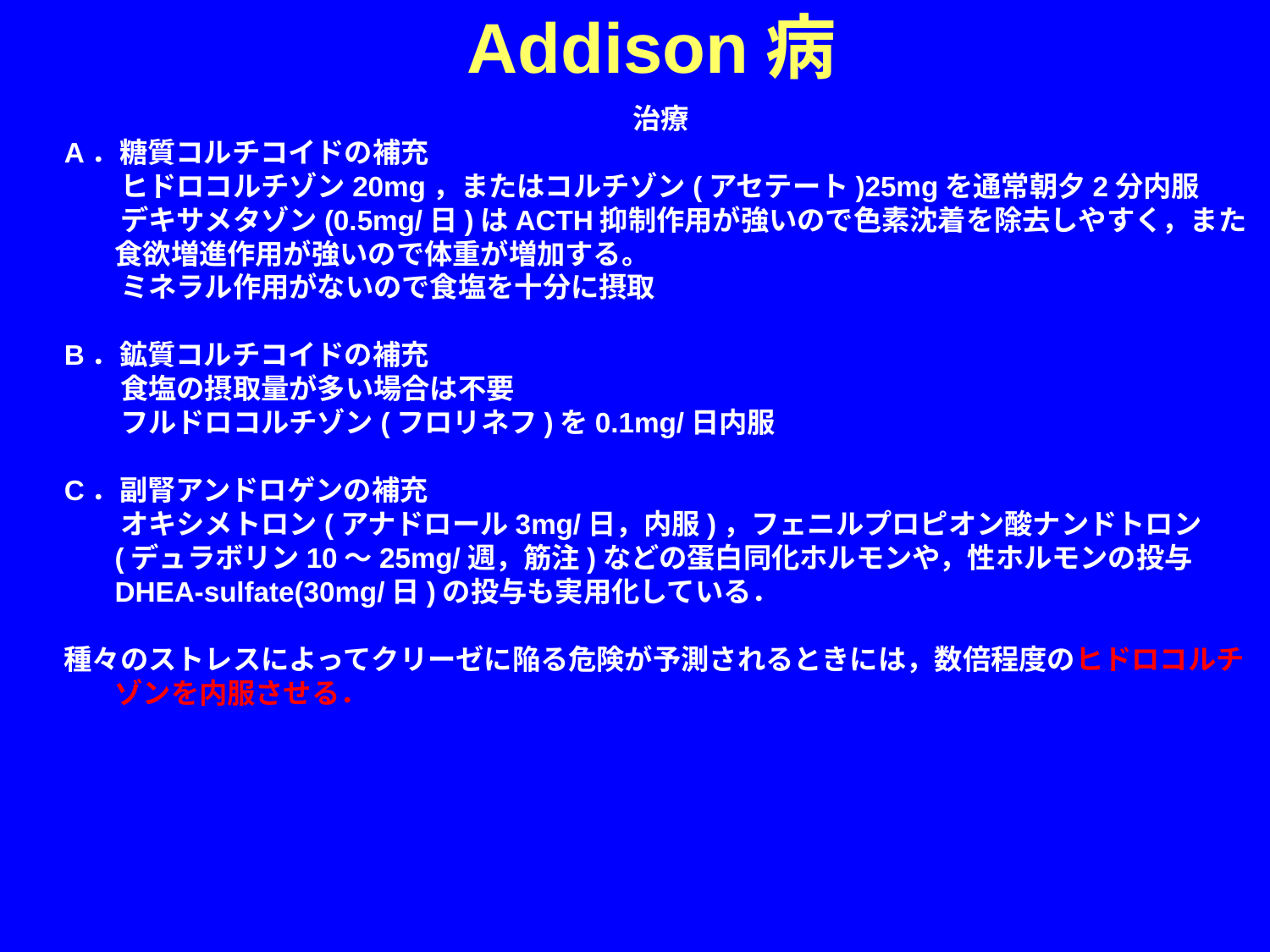

Addison病
治療
A．糖質コルチコイドの補充
　　ヒドロコルチゾン20mg，またはコルチゾン(アセテート)25mgを通常朝夕2分内服
　　デキサメタゾン(0.5mg/日)はACTH抑制作用が強いので色素沈着を除去しやすく，また食欲増進作用が強いので体重が増加する。
　　ミネラル作用がないので食塩を十分に摂取

B．鉱質コルチコイドの補充
　　食塩の摂取量が多い場合は不要
　　フルドロコルチゾン(フロリネフ)を0.1mg/日内服

C．副腎アンドロゲンの補充
　　オキシメトロン(アナドロール3mg/日，内服)，フェニルプロピオン酸ナンドトロン(デュラボリン10～25mg/週，筋注)などの蛋白同化ホルモンや，性ホルモンの投与DHEA-sulfate(30mg/日)の投与も実用化している．

種々のストレスによってクリーゼに陥る危険が予測されるときには，数倍程度のヒドロコルチゾンを内服させる．